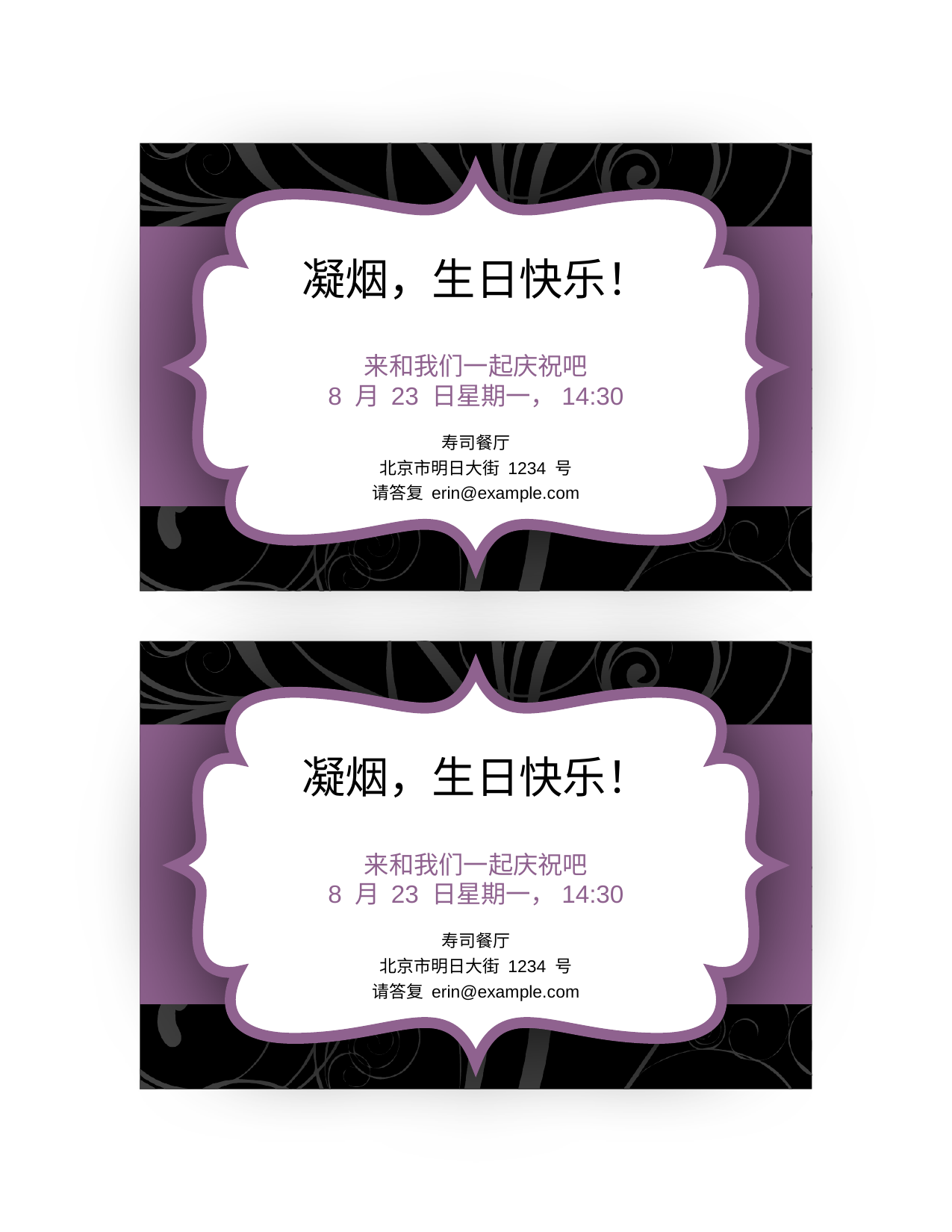

凝烟，生日快乐！
来和我们一起庆祝吧
8 月 23 日星期一，14:30
寿司餐厅
北京市明日大街 1234 号
请答复 erin@example.com
凝烟，生日快乐！
来和我们一起庆祝吧
8 月 23 日星期一，14:30
寿司餐厅
北京市明日大街 1234 号
请答复 erin@example.com